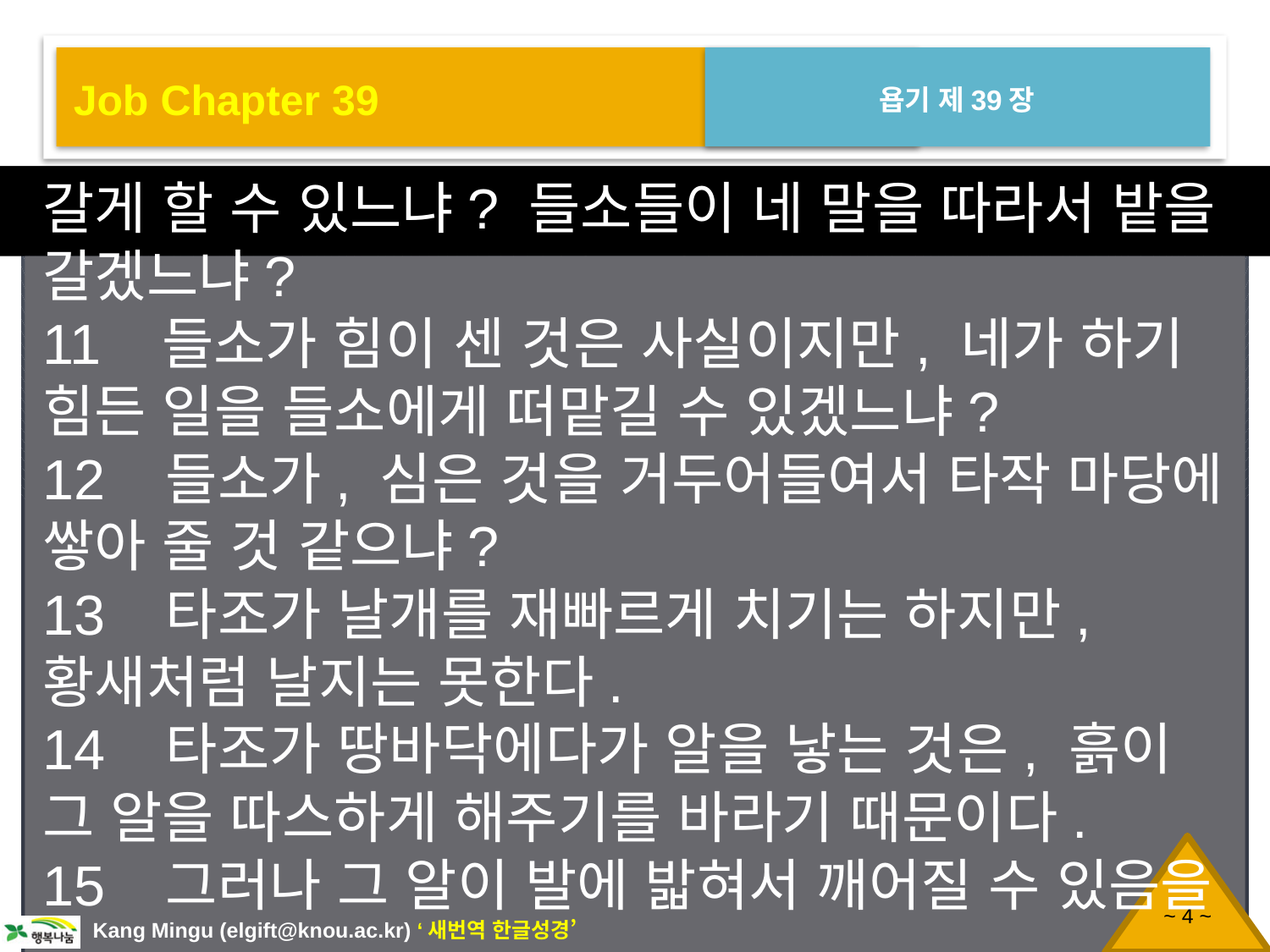

Job Chapter 39
욥기 제39장
갈게 할 수 있느냐? 들소들이 네 말을 따라서 밭을 갈겠느냐?
11   들소가 힘이 센 것은 사실이지만, 네가 하기 힘든 일을 들소에게 떠맡길 수 있겠느냐?
12   들소가, 심은 것을 거두어들여서 타작 마당에 쌓아 줄 것 같으냐?
13   타조가 날개를 재빠르게 치기는 하지만, 황새처럼 날지는 못한다.
14   타조가 땅바닥에다가 알을 낳는 것은, 흙이 그 알을 따스하게 해주기를 바라기 때문이다.
15   그러나 그 알이 발에 밟혀서 깨어질 수 있음을